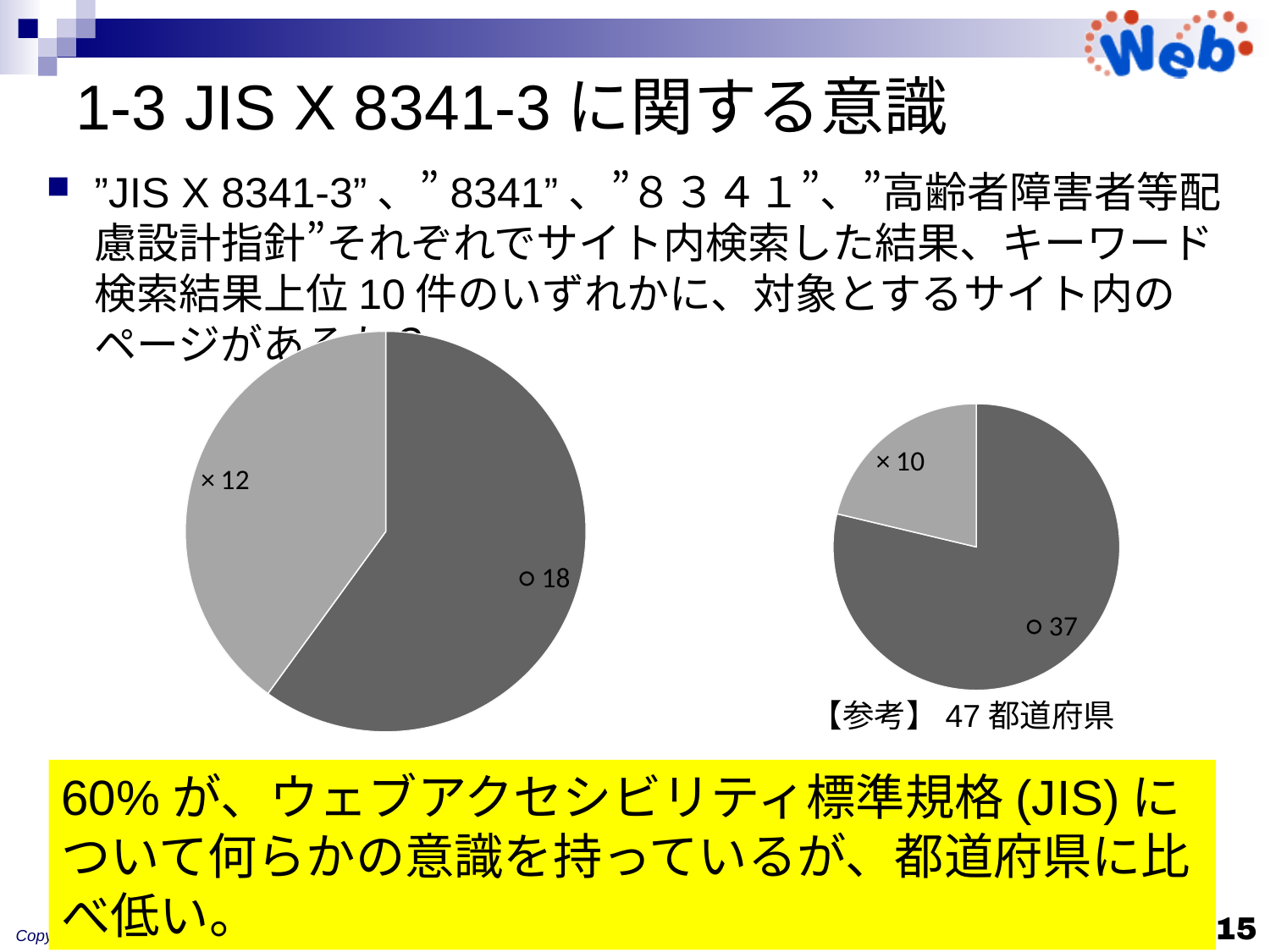

# 1-3 JIS X 8341-3に関する意識
”JIS X 8341-3”、”8341”、”８３４１”、”高齢者障害者等配慮設計指針”それぞれでサイト内検索した結果、キーワード検索結果上位10件のいずれかに、対象とするサイト内のページがあるか？

### Chart

| Category |  |
|---|---|
| ○ | 18.0 |
| × | 12.0 |

### Chart

| Category |  |
|---|---|
| ○ | 37.0 |
| × | 10.0 |
【参考】47都道府県
60%が、ウェブアクセシビリティ標準規格(JIS)について何らかの意識を持っているが、都道府県に比べ低い。
15